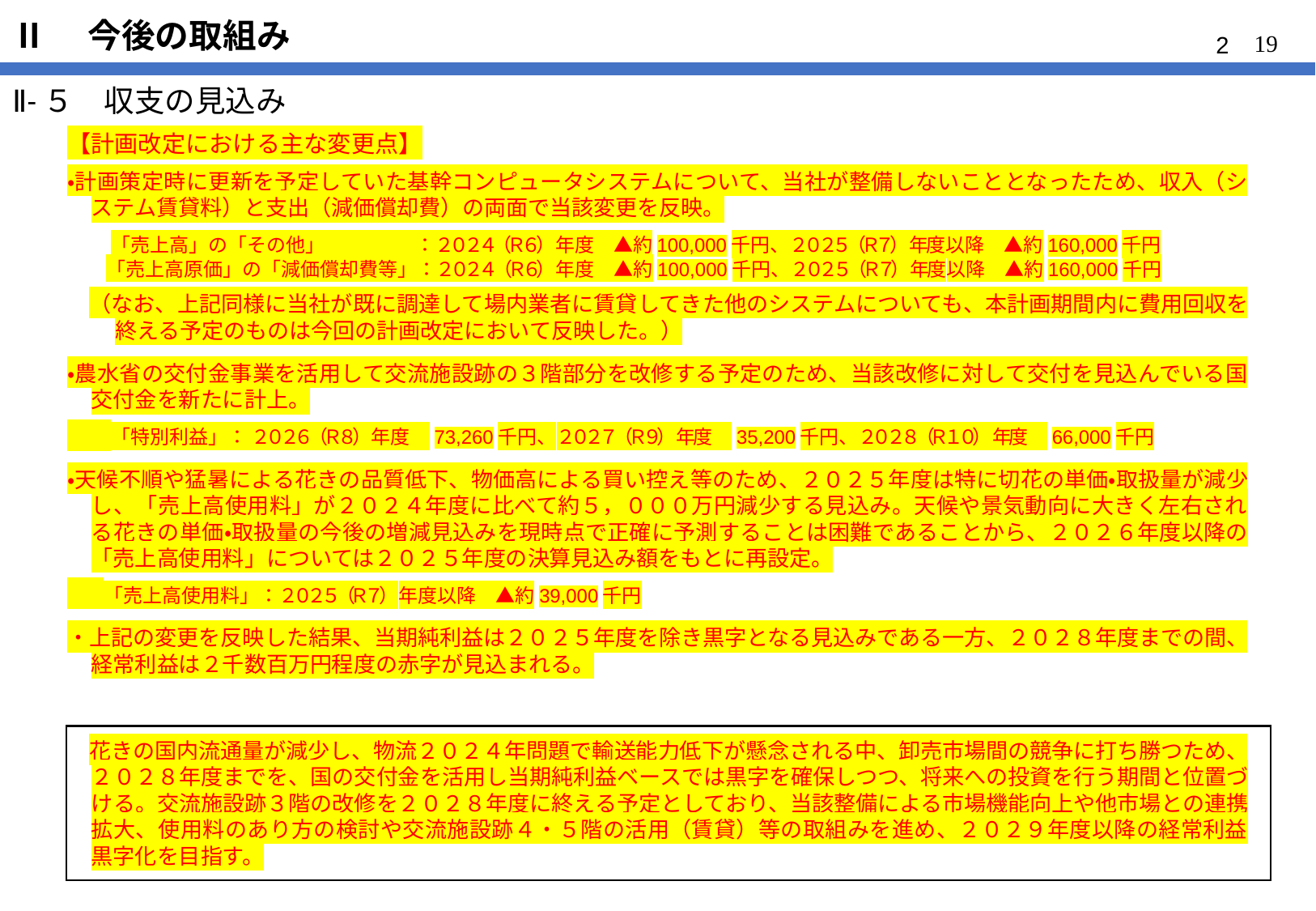

# Ⅱ　今後の取組み
19
Ⅱ-５　収支の見込み
【計画改定における主な変更点】
・計画策定時に更新を予定していた基幹コンピュータシステムについて、当社が整備しないこととなったため、収入（システム賃貸料）と支出（減価償却費）の両面で当該変更を反映。
　　「売上高」の「その他」　　　　   ：２０２４（Ｒ６）年度　▲約100,000千円、２０２５（Ｒ７）年度以降　▲約160,000千円
　　「売上高原価」の「減価償却費等」： ２０２４（Ｒ６）年度　▲約100,000千円、２０２５（Ｒ７）年度以降　▲約160,000千円
　（なお、上記同様に当社が既に調達して場内業者に賃貸してきた他のシステムについても、本計画期間内に費用回収を終える予定のものは今回の計画改定において反映した。）
・農水省の交付金事業を活用して交流施設跡の３階部分を改修する予定のため、当該改修に対して交付を見込んでいる国交付金を新たに計上。
　　「特別利益」： ２０２６（Ｒ８）年度　73,260千円、２０２７（Ｒ９）年度　35,200千円、 ２０２８（Ｒ１０）年度 　66,000千円
・天候不順や猛暑による花きの品質低下、物価高による買い控え等のため、２０２５年度は特に切花の単価・取扱量が減少し、「売上高使用料」が２０２４年度に比べて約５，０００万円減少する見込み。天候や景気動向に大きく左右される花きの単価・取扱量の今後の増減見込みを現時点で正確に予測することは困難であることから、２０２６年度以降の「売上高使用料」については２０２５年度の決算見込み額をもとに再設定。
　   「売上高使用料」：２０２５（Ｒ７）年度以降　▲約39,000千円
・上記の変更を反映した結果、当期純利益は２０２５年度を除き黒字となる見込みである一方、２０２８年度までの間、経常利益は２千数百万円程度の赤字が見込まれる。

　花きの国内流通量が減少し、物流２０２４年問題で輸送能力低下が懸念される中、卸売市場間の競争に打ち勝つため、２０２８年度までを、国の交付金を活用し当期純利益ベースでは黒字を確保しつつ、将来への投資を行う期間と位置づける。交流施設跡３階の改修を２０２８年度に終える予定としており、当該整備による市場機能向上や他市場との連携拡大、使用料のあり方の検討や交流施設跡４・５階の活用（賃貸）等の取組みを進め、２０２９年度以降の経常利益黒字化を目指す。